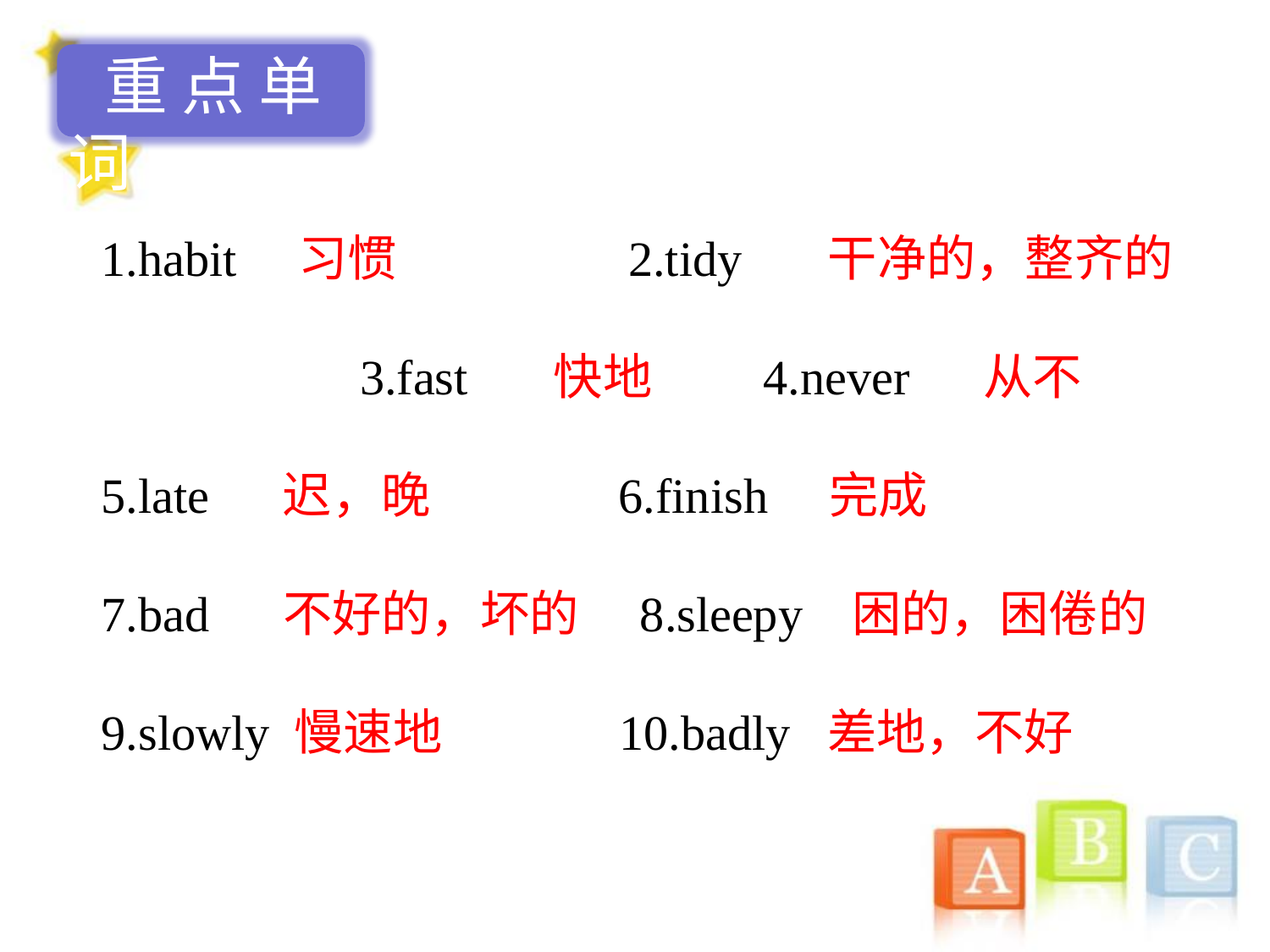

重点单词

1.habit    习惯　　           2.tidy      干净的，整齐的　　　　　3.fast      快地         4.never     从不
5.late     迟，晚                6.finish    完成
7.bad     不好的，坏的　8.sleepy   困的，困倦的
9.slowly 慢速地               10.badly  差地，不好